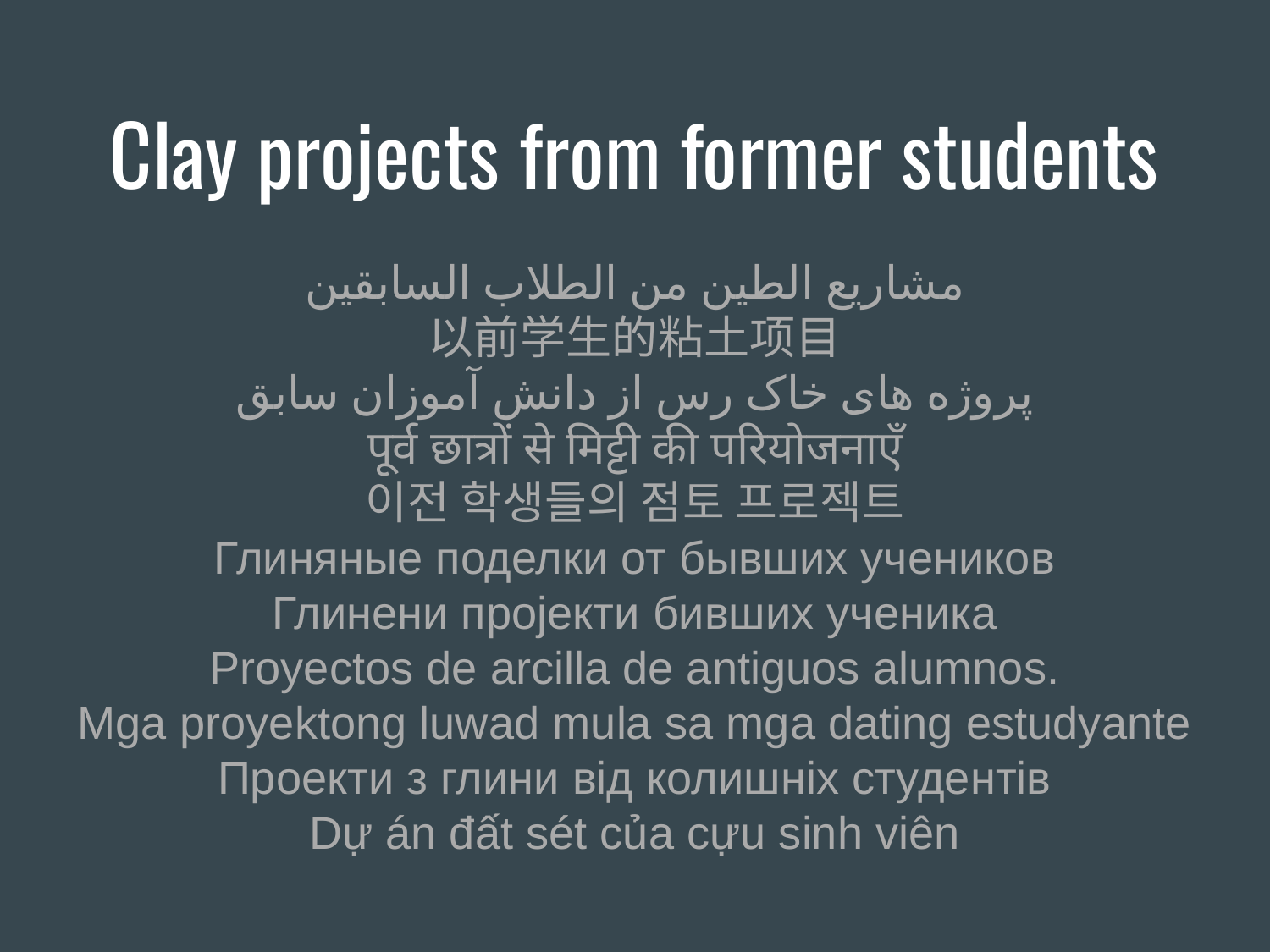

Clay projects from former students
مشاريع الطين من الطلاب السابقين
以前学生的粘土项目
پروژه های خاک رس از دانش آموزان سابق
पूर्व छात्रों से मिट्टी की परियोजनाएँ
이전 학생들의 점토 프로젝트
Глиняные поделки от бывших учеников
Глинени пројекти бивших ученика
Proyectos de arcilla de antiguos alumnos.
Mga proyektong luwad mula sa mga dating estudyante
Проекти з глини від колишніх студентів
Dự án đất sét của cựu sinh viên